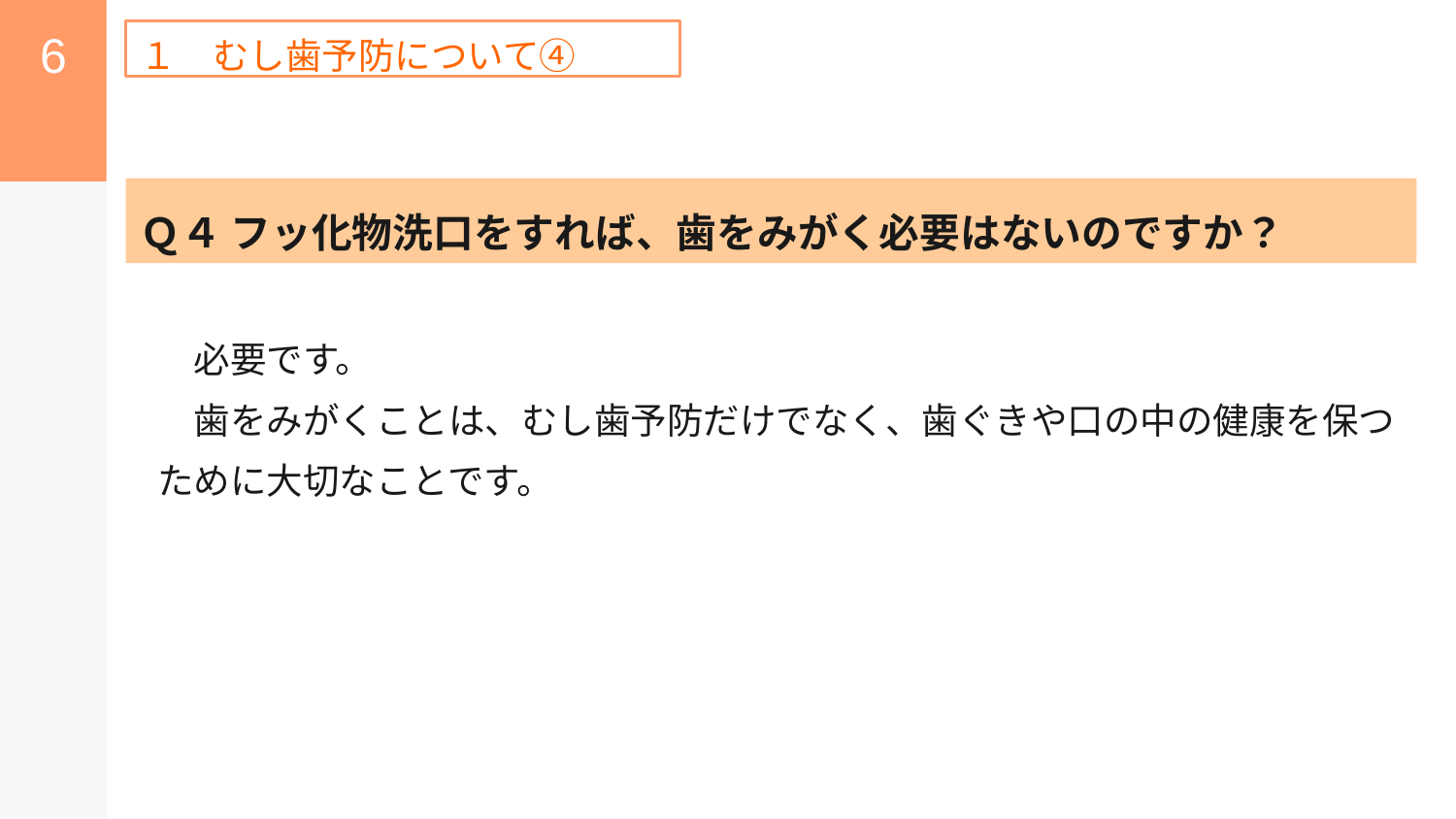

6
１　むし歯予防について④
Ｑ４ フッ化物洗口をすれば、歯をみがく必要はないのですか？
　　必要です。
　　歯をみがくことは、むし歯予防だけでなく、歯ぐきや口の中の健康を保つ
　ために大切なことです。